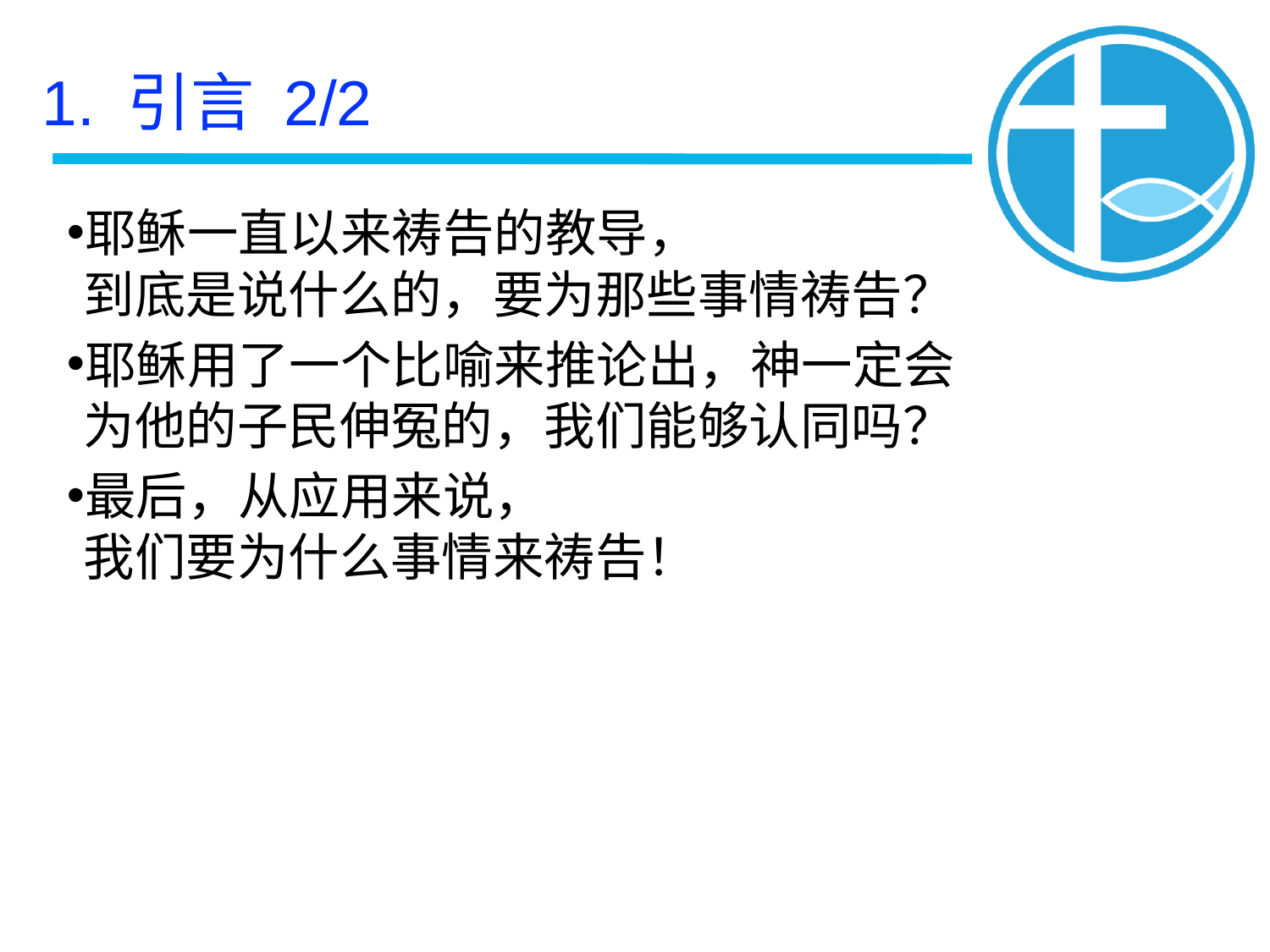

1. 引言 2/2
耶稣一直以来祷告的教导，
到底是说什么的，要为那些事情祷告？
耶稣用了一个比喻来推论出，神一定会为他的子民伸冤的，我们能够认同吗？
最后，从应用来说，
我们要为什么事情来祷告！